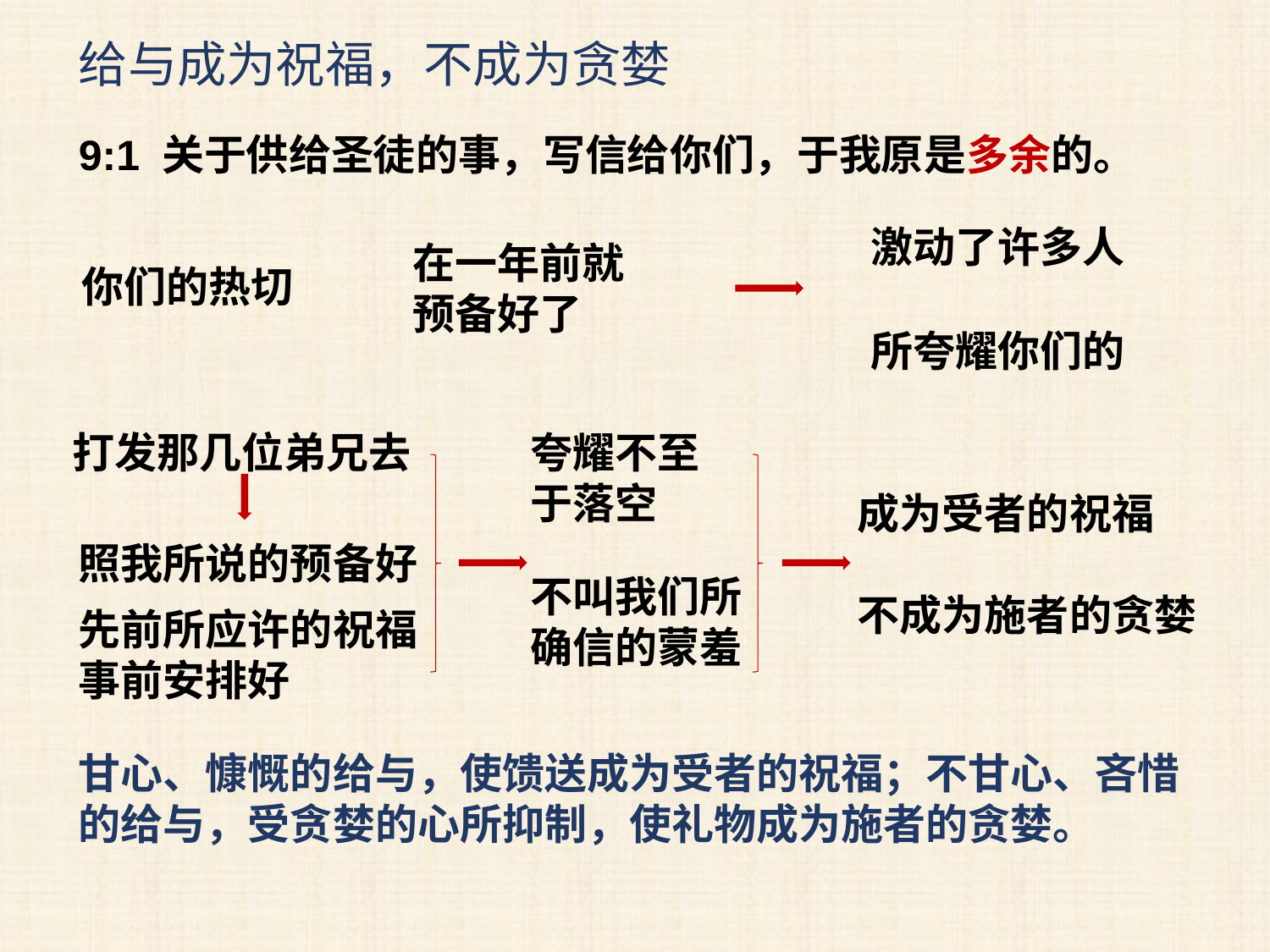

给与成为祝福，不成为贪婪
9:1 关于供给圣徒的事，写信给你们，于我原是多余的。
激动了许多人
在一年前就预备好了
你们的热切

所夸耀你们的
打发那几位弟兄去
夸耀不至于落空

成为受者的祝福

不成为施者的贪婪

照我所说的预备好

不叫我们所确信的蒙羞
先前所应许的祝福事前安排好
甘心、慷慨的给与，使馈送成为受者的祝福；不甘心、吝惜的给与，受贪婪的心所抑制，使礼物成为施者的贪婪。